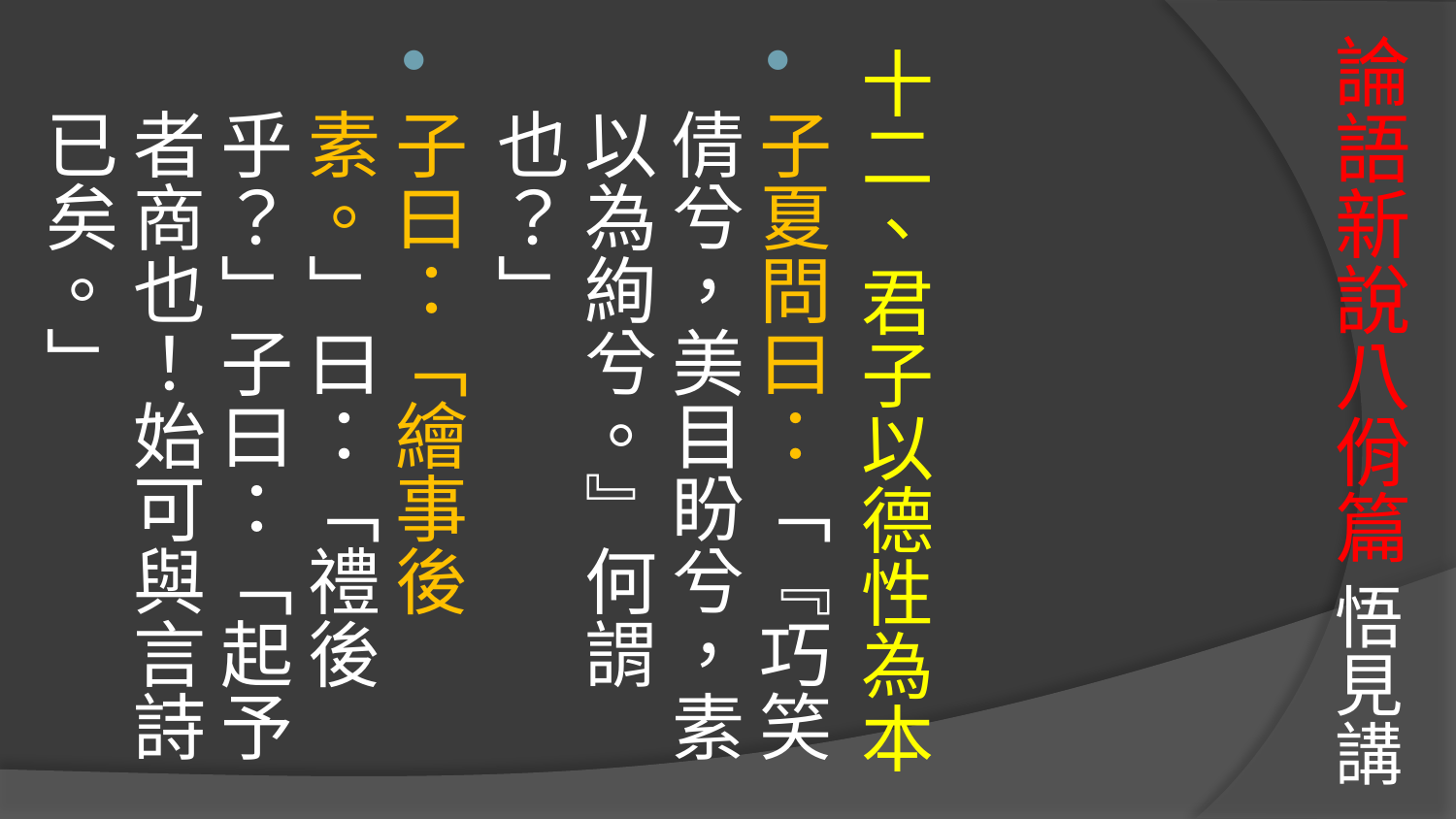

# 論語新說八佾篇 悟見講
十二、君子以德性為本
子夏問曰：「『巧笑倩兮，美目盼兮，素以為絢兮。』何謂也？」
子曰：「繪事後素。」曰：「禮後乎？」子曰：「起予者商也！始可與言詩已矣。」